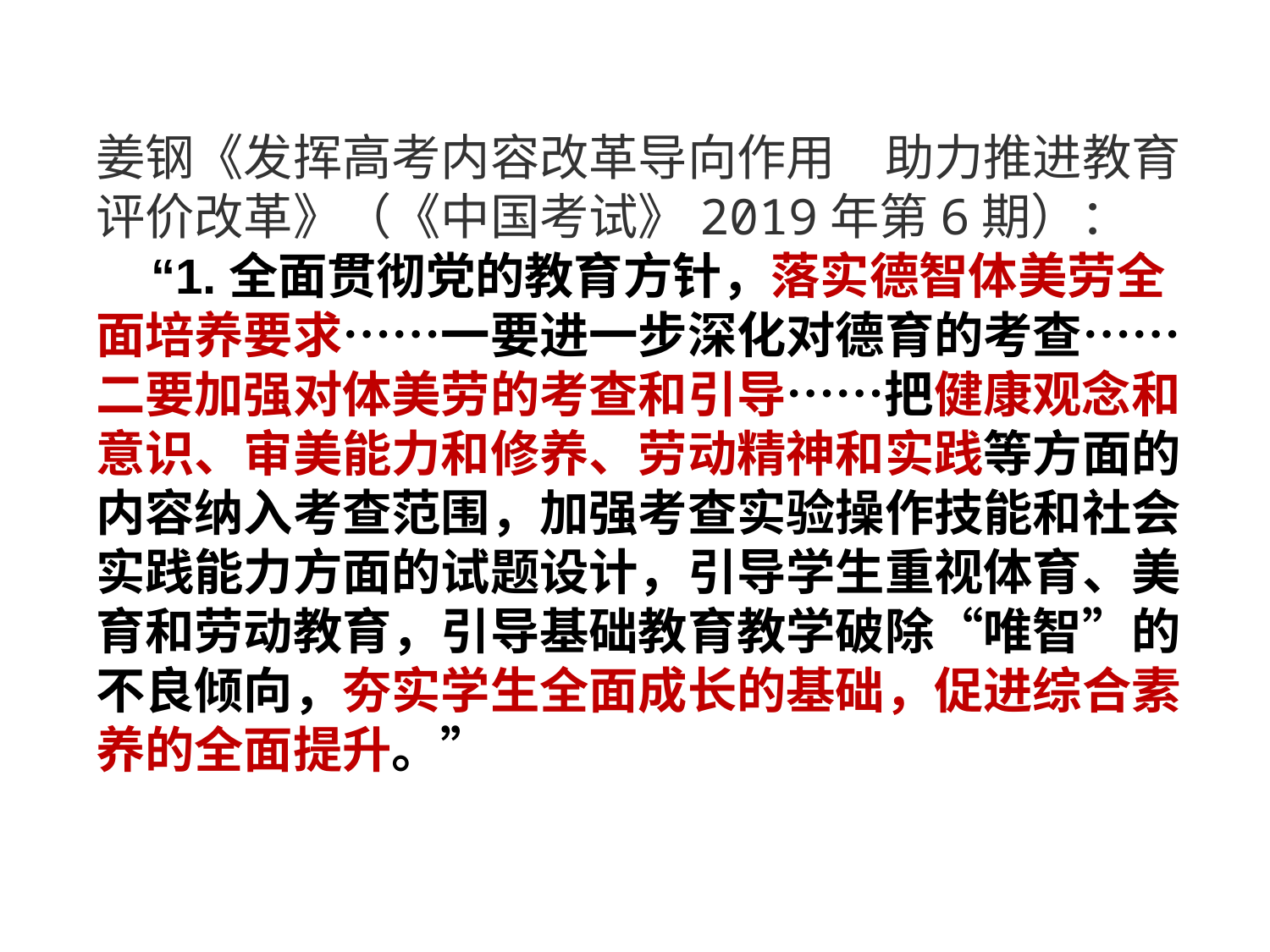

姜钢《发挥高考内容改革导向作用　助力推进教育评价改革》（《中国考试》2019年第6期）：
    “1.全面贯彻党的教育方针，落实德智体美劳全面培养要求……一要进一步深化对德育的考查……二要加强对体美劳的考查和引导……把健康观念和意识、审美能力和修养、劳动精神和实践等方面的内容纳入考查范围，加强考查实验操作技能和社会实践能力方面的试题设计，引导学生重视体育、美育和劳动教育，引导基础教育教学破除“唯智”的不良倾向，夯实学生全面成长的基础，促进综合素养的全面提升。”